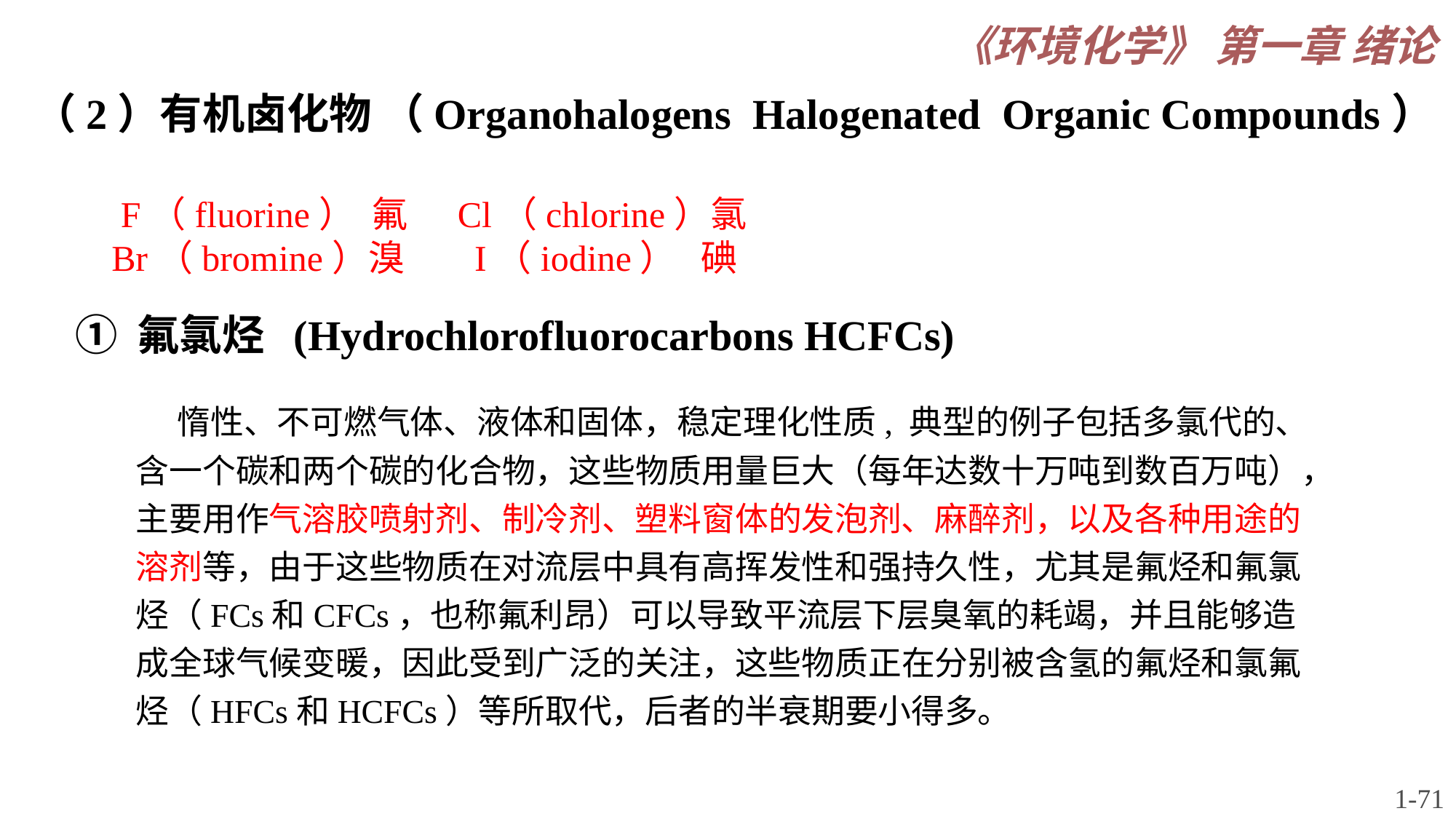

《环境化学》 第一章 绪论
（2）有机卤化物 （Organohalogens  Halogenated  Organic Compounds）
     F（fluorine）  氟     Cl（chlorine）氯
    Br（bromine）溴　   I（iodine）   碘
① 氟氯烃  (Hydrochlorofluorocarbons HCFCs)

    惰性、不可燃气体、液体和固体，稳定理化性质, 典型的例子包括多氯代的、含一个碳和两个碳的化合物，这些物质用量巨大（每年达数十万吨到数百万吨），主要用作气溶胶喷射剂、制冷剂、塑料窗体的发泡剂、麻醉剂，以及各种用途的溶剂等，由于这些物质在对流层中具有高挥发性和强持久性，尤其是氟烃和氟氯烃（FCs和CFCs，也称氟利昂）可以导致平流层下层臭氧的耗竭，并且能够造成全球气候变暖，因此受到广泛的关注，这些物质正在分别被含氢的氟烃和氯氟烃（HFCs和HCFCs）等所取代，后者的半衰期要小得多。
1-71